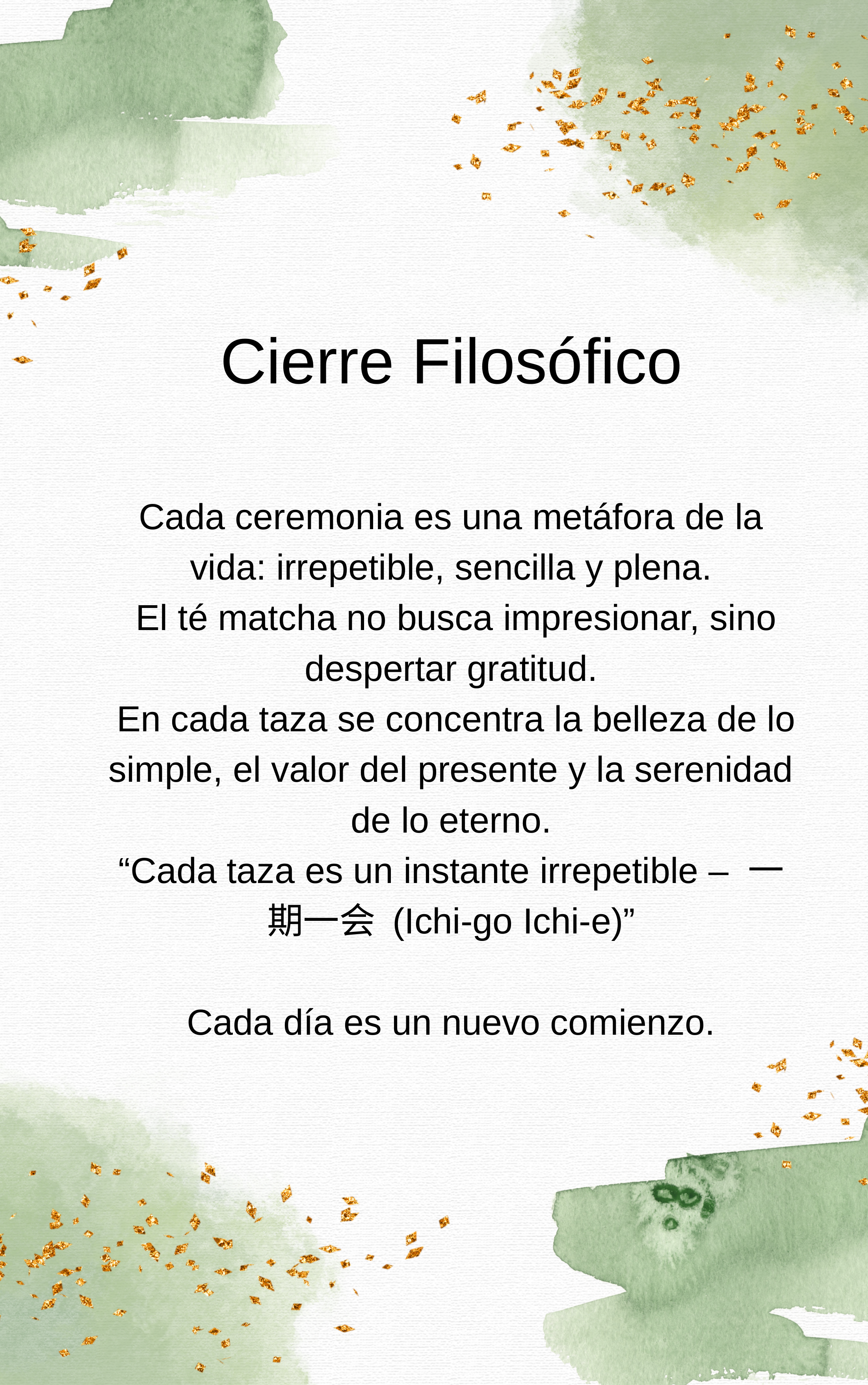

Cierre Filosófico

Cada ceremonia es una metáfora de la vida: irrepetible, sencilla y plena.
 El té matcha no busca impresionar, sino despertar gratitud.
 En cada taza se concentra la belleza de lo simple, el valor del presente y la serenidad de lo eterno.
“Cada taza es un instante irrepetible – 一期一会 (Ichi-go Ichi-e)”

Cada día es un nuevo comienzo.